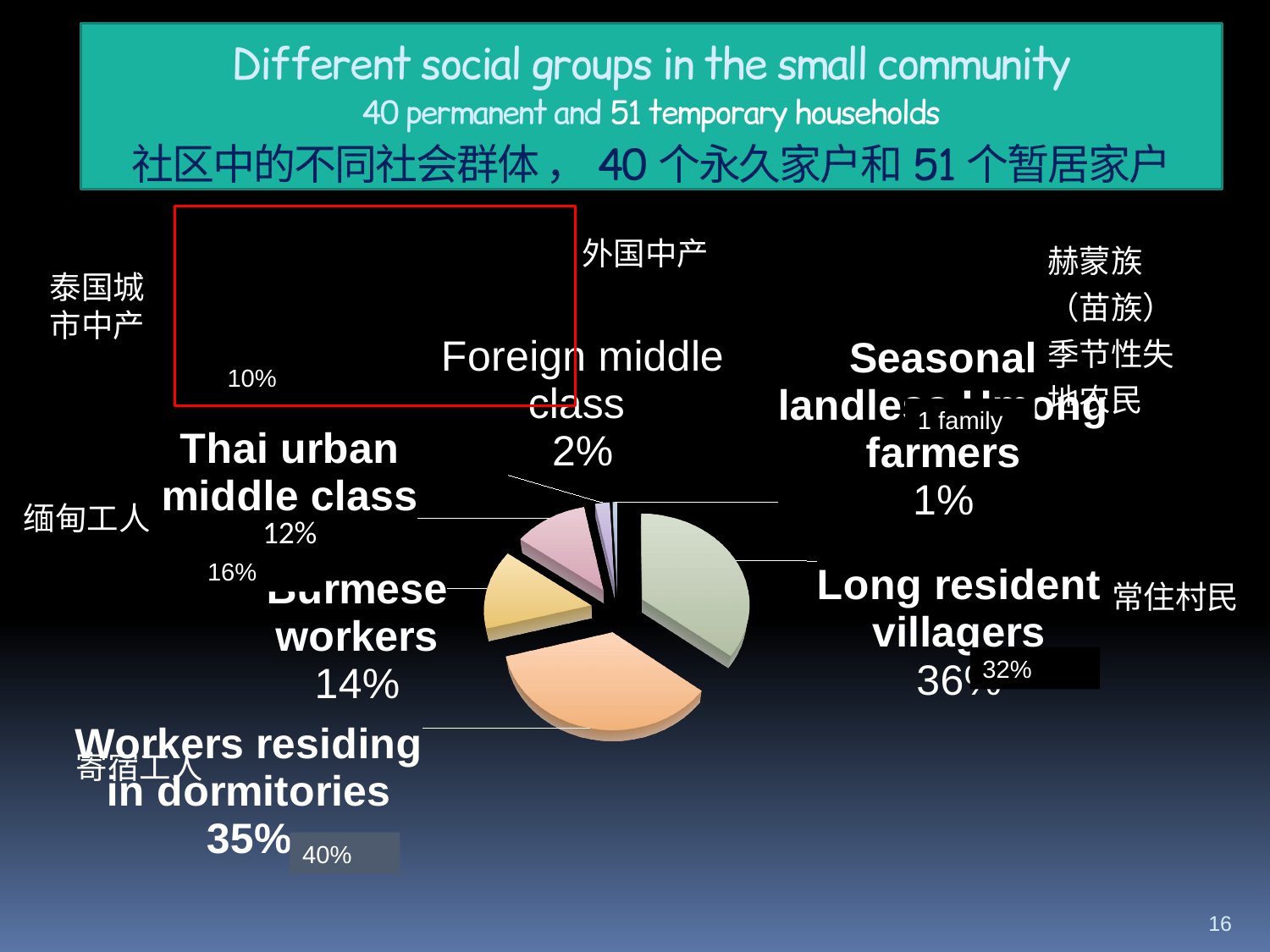

Different social groups in the small community
40 permanent and 51 temporary households
社区中的不同社会群体 ，40个永久家户和51个暂居家户

[unsupported chart]

泰国城市中产
10%
1 family
缅甸工人
16%
常住村民
32%
寄宿工人
40%
16